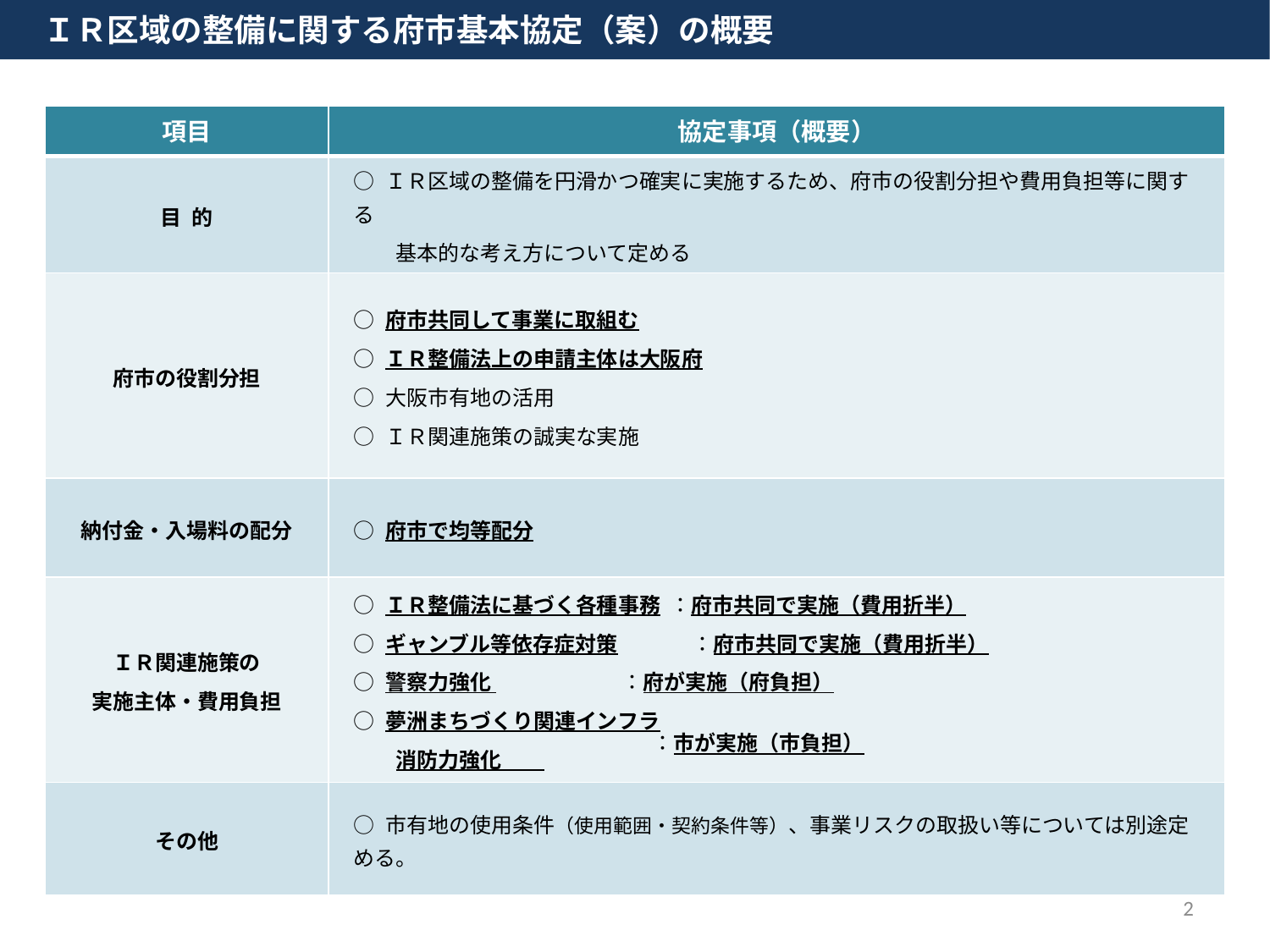

ＩＲ区域の整備に関する府市基本協定（案）の概要
| 項目 | 協定事項（概要） |
| --- | --- |
| 目 的 | ○ ＩＲ区域の整備を円滑かつ確実に実施するため、府市の役割分担や費用負担等に関する 　　基本的な考え方について定める |
| 府市の役割分担 | ○ 府市共同して事業に取組む ○ ＩＲ整備法上の申請主体は大阪府 ○ 大阪市有地の活用 ○ ＩＲ関連施策の誠実な実施 |
| 納付金・入場料の配分 | ○ 府市で均等配分 |
| ＩＲ関連施策の 実施主体・費用負担 | ○ ＩＲ整備法に基づく各種事務 ：府市共同で実施（費用折半） ○ ギャンブル等依存症対策　 　　 ：府市共同で実施（費用折半） ○ 警察力強化 　　 ：府が実施（府負担） ○ 夢洲まちづくり関連インフラ 　　消防力強化 |
| その他 | ○ 市有地の使用条件（使用範囲・契約条件等）、事業リスクの取扱い等については別途定める。 |
：市が実施（市負担）
2